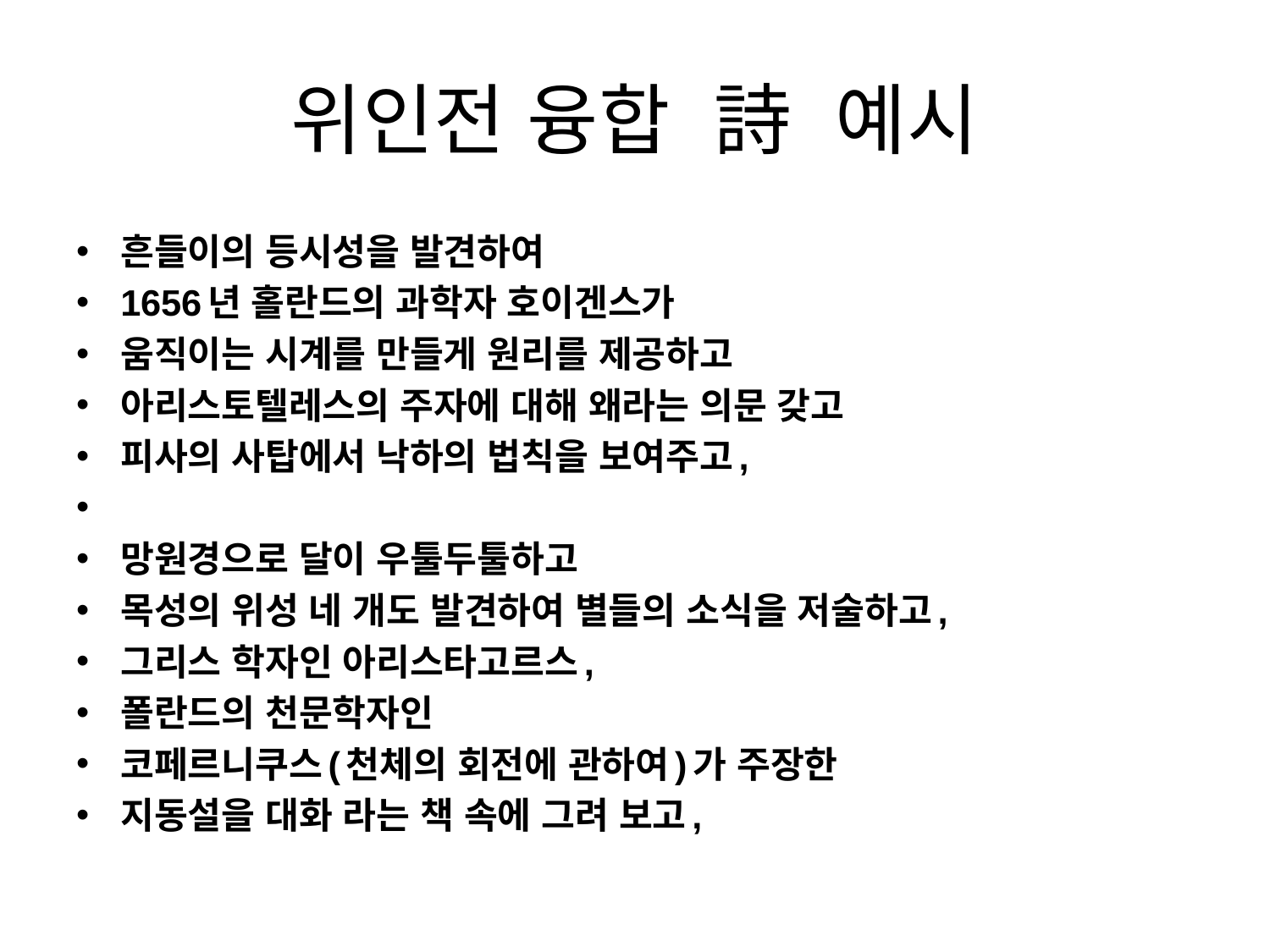

# 위인전 융합  詩  예시
흔들이의 등시성을 발견하여
1656년 홀란드의 과학자 호이겐스가
움직이는 시계를 만들게 원리를 제공하고
아리스토텔레스의 주자에 대해 왜라는 의문 갖고
피사의 사탑에서 낙하의 법칙을 보여주고,

망원경으로 달이 우툴두툴하고
목성의 위성 네 개도 발견하여 별들의 소식을 저술하고,
그리스 학자인 아리스타고르스,
폴란드의 천문학자인
코페르니쿠스(천체의 회전에 관하여)가 주장한
지동설을 대화 라는 책 속에 그려 보고,